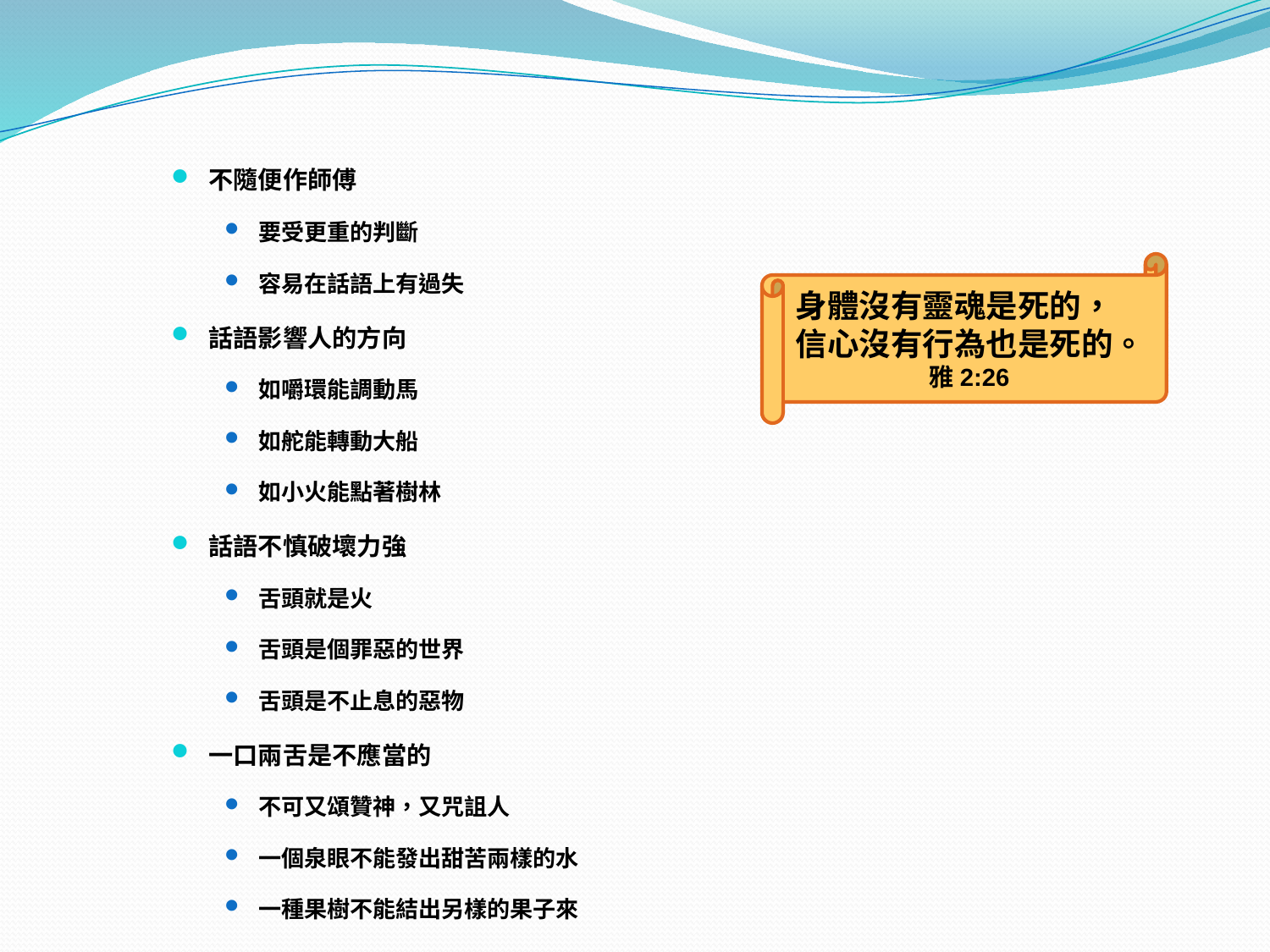

不隨便作師傅
要受更重的判斷
容易在話語上有過失
話語影響人的方向
如嚼環能調動馬
如舵能轉動大船
如小火能點著樹林
話語不慎破壞力強
舌頭就是火
舌頭是個罪惡的世界
舌頭是不止息的惡物
一口兩舌是不應當的
不可又頌贊神，又咒詛人
一個泉眼不能發出甜苦兩樣的水
一種果樹不能結出另樣的果子來

身體沒有靈魂是死的，信心沒有行為也是死的。
雅2:26